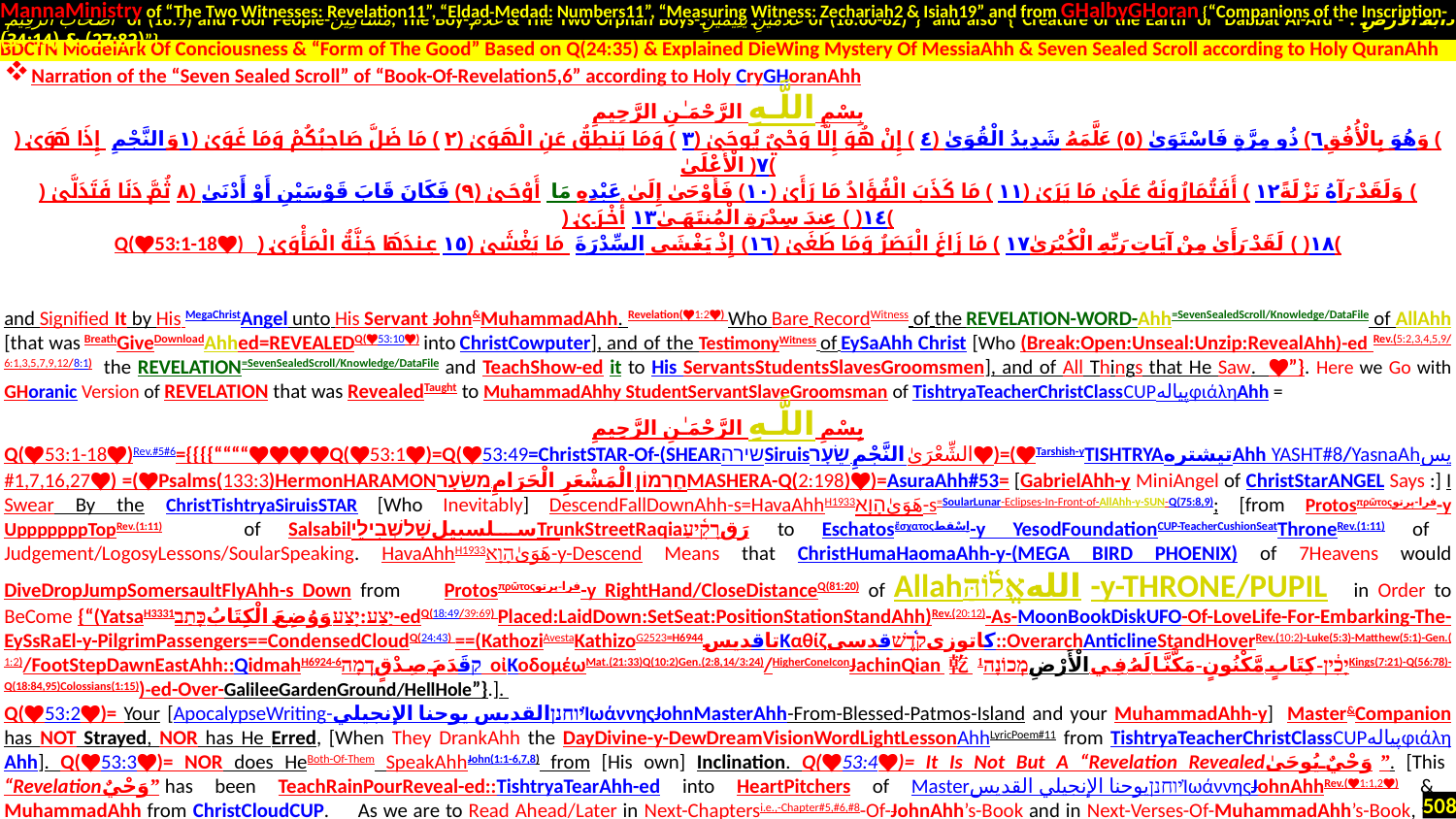

MannaMinistry of “The Two Witnesses: Revelation11”, “Eldad-Medad: Numbers11”, “Measuring Witness: Zechariah2 & Isiah19” and from GHalbyGHoran {“Companions of the Inscription-
 أَصْحَابَ الرَّقِيمِ  of (18:9) and Poor People-مَسَاكِينَ, The Boy-غُلَامُ & The Two Orphan Boys-غُلَامَيْنِ يَتِيمَيْنِ of (18:60-82)”}  and also  {“Creature of the Earth  or  Dabbat Al-Ard - دَابَّةُ الْأَرْضِ : (27:82) & (34:14)”}
.
Narration of the “Seven Sealed Scroll” of “Book-Of-Revelation5,6” according to Holy CryGHoranAhh
بِسْمِ اللَّـهِ الرَّحْمَـٰنِ الرَّحِيمِ
وَالنَّجْمِ إِذَا هَوَىٰ ﴿١﴾ مَا ضَلَّ صَاحِبُكُمْ وَمَا غَوَىٰ ﴿٢﴾ وَمَا يَنطِقُ عَنِ الْهَوَىٰ ﴿٣﴾ إِنْ هُوَ إِلَّا وَحْيٌ يُوحَىٰ ﴿٤﴾ عَلَّمَهُ شَدِيدُ الْقُوَىٰ ﴿٥﴾ ذُو مِرَّةٍ فَاسْتَوَىٰ ﴿٦﴾ وَهُوَ بِالْأُفُقِ الْأَعْلَىٰ ﴿٧﴾
ثُمَّ دَنَا فَتَدَلَّىٰ ﴿٨﴾ فَكَانَ قَابَ قَوْسَيْنِ أَوْ أَدْنَىٰ ﴿٩﴾ فَأَوْحَىٰ إِلَىٰ عَبْدِهِ مَا أَوْحَىٰ ﴿١٠﴾ مَا كَذَبَ الْفُؤَادُ مَا رَأَىٰ ﴿١١﴾ أَفَتُمَارُونَهُ عَلَىٰ مَا يَرَىٰ ﴿١٢﴾ وَلَقَدْ رَآهُ نَزْلَةً أُخْرَىٰ ﴿١٣﴾ عِندَ سِدْرَةِ الْمُنتَهَىٰ ﴿١٤﴾
Q(♥53:1-18♥)   عِندَهَا جَنَّةُ الْمَأْوَىٰ ﴿١٥﴾ إِذْ يَغْشَى السِّدْرَةَ مَا يَغْشَىٰ ﴿١٦﴾ مَا زَاغَ الْبَصَرُ وَمَا طَغَىٰ ﴿١٧﴾ لَقَدْ رَأَىٰ مِنْ آيَاتِ رَبِّهِ الْكُبْرَىٰ ﴿١٨﴾

and Signified It by His MegaChristAngel unto His Servant John&MuhammadAhh. Revelation(♥1:2♥) Who Bare RecordWitness of the REVELATION-WORD-Ahh=SevenSealedScroll/Knowledge/DataFile of AllAhh [that was BreathGiveDownloadAhhed=REVEALEDQ(♥53:10♥) into ChristCowputer], and of the TestimonyWitness of EySaAhh Christ [Who (Break:Open:Unseal:Unzip:RevealAhh)-ed Rev.(5:2,3,4,5,9/6:1,3,5,7,9,12/8:1). the REVELATION=SevenSealedScroll/Knowledge/DataFile and TeachShow-ed it to His ServantsStudentsSlavesGroomsmen], and of All Things that He Saw.  ♥”}. Here we Go with GHoranic Version of REVELATION that was RevealedTaught to MuhammadAhhy StudentServantSlaveGroomsman of TishtryaTeacherChristClassCUPپیالهφιάληAhh =
بِسْمِ اللَّـهِ الرَّحْمَـٰنِ الرَّحِيمِ
Q(♥53:1-18♥)Rev.#5#6={{{{““““♥♥♥♥Q(♥53:1♥)=Q(♥53:49=ChristSTAR-Of-(SHEARשירהSiruisالنَّجْمِ שֵׂעָרالشِّعْرَىٰ♥)=(♥Tarshish-yTISHTRYAتیشترهAhh YASHT#8/YasnaAhیس#1,7,16,27♥) =(♥Psalms(133:3)HermonHARAMONחֶרְמוֹן.الْمَشْعَرِ الْحَرَامِ.משֵׂעָרMASHERA-Q(2:198)♥)=AsuraAhh#53= [GabrielAhh-y MiniAngel of ChristStarANGEL Says :] I Swear By the ChristTishtryaSiruisSTAR [Who Inevitably] DescendFallDownAhh-s=HavaAhhH1933هَوَىٰהָוָא-s=SoularLunar-Eclipses-In-Front-of-AllAhh-y-SUN-Q(75:8,9); [from Protosπρῶτοςفرا-پرتو-y UpppppppTopRev.(1:11)   of SalsabilسلسبيلשָׁלשְׁבִילֵיTrunkStreetRaqiaرَقרָקִ֫יעַ to Eschatosἔσχατοςاِسْقط-y YesodFoundationCUP-TeacherCushionSeatThroneRev.(1:11) of Judgement/LogosyLessons/SoularSpeaking. HavaAhhH1933هَوَىٰהָוָא-y-Descend Means that ChristHumaHaomaAhh-y-(MEGA BIRD PHOENIX) of 7Heavens would DiveDropJumpSomersaultFlyAhh-s Down from     Protosπρῶτοςفرا-پرتو-y RightHand/CloseDistanceQ(81:20) of Allahاللهאֱל֫וֹהַּ -y-THRONE/PUPIL   in Order to BeCome {“(YatsaH3331יַצַע:יָצַעوَوُضِعَ الْكِتَابُכָּתַב-edQ(18:49/39:69) Placed:LaidDown:SetSeat:PositionStationStandAhh)Rev.(20:12)-As-MoonBookDiskUFO-Of-LoveLife-For-Embarking-The-EySsRaEl-y-PilgrimPassengers==CondensedCloudQ(24:43) ==(KathoziAvestaKathizoG2523=H6944تاقدیسΚαθίζکاتوزیקֹ֫דֶשׁقدسی::OverarchAnticlineStandHoverRev.(10:2)-Luke(5:3)-Matthew(5:1)-Gen.(1:2)/FootStepDawnEastAhh::QidmahH6924-6קقَدَمَ صِدْقִٍדְמָה οἰΚοδομέωMat.(21:33)Q(10:2)Gen.(2:8,14/3:24)/HigherConeIconJachinQian乾יָכִ֔ין-كِتَابٍ مَّكْنُونٍ-مَكَّنَّا لَهُ فِي الْأَرْضِמְכוֹנָה1Kings(7:21)-Q(56:78)-Q(18:84,95)Colossians(1:15))-ed-Over-GalileeGardenGround/HellHole”}.].
Q(♥53:2♥)= Your [ApocalypseWriting-القديس يوحنا الإنجيليיוחנןἸωάννηςJohnMasterAhh-From-Blessed-Patmos-Island and your MuhammadAhh-y]  Master&Companion has NOT Strayed, NOR has He Erred, [When They DrankAhh the DayDivine-y-DewDreamVisionWordLightLessonAhhLyricPoem#11 from TishtryaTeacherChristClassCUPپیالهφιάληAhh]. Q(♥53:3♥)= NOR does HeBoth-Of-Them SpeakAhhJohn(1:1-6,7,8) from [His own] Inclination. Q(♥53:4♥)= It Is Not But A “Revelation Revealedوَحْيٌ يُوحَىٰ”. [This “Revelationوَحْيٌ” has been TeachRainPourReveal-ed::TishtryaTearAhh-ed into HeartPitchers of Masterالقديس يوحنا الإنجيليיוחנןἸωάννηςJohnAhhRev.(♥1:1,2♥) & MuhammadAhh from ChristCloudCUP.     As we are to Read Ahead/Later in Next-Chaptersi.e.,-Chapter#5,#6,#8-Of-JohnAhh’s-Book and in Next-Verses-Of-MuhammadAhh’s-Book, this “Revelationوَحْيٌ::VisionWord”Q(♥53:4♥) Contains of TWO Events/Occurrences INTERNAL Affairs INSIDE the HigherCone/FirstEarth/FutureLoveLightCone/NewHeaven&EarthAhh-Rev.(21:1)= (1) TakeReceive-ing the REVELATIONفَأَوْحَىٰ إِلَىٰ عَبْدِهِ مَا أَوْحَىٰ Q(♥53:10♥)وَإِنَّهُ لَعِلْمٌ لِّلسَّاعَةِQ(♥♥43:61♥♥)=SevenSealedScroll/Knowledge/DataFileRev.(5:2,3,4,5,9) from AllAhh and then (2) (Break:Open:Unseal:Unzip:Reveal:Actualize:PerformAhh)-ing Rev.(6:1,3,5,7,9,12/8:1)-IT.]. Q(♥53:5♥)=ItShowReveal-ing-Of-REVELATION=Event(1)+Event(2) is TishtryaTearAhh-ed::TaughtShown to Him=RoseAhh-y-MuhhamdAhh-&-Blessed-JohnAhh By [ChristSTAR Who is Called
BDCTN ModelArk Of Conciousness & “Form of The Good” Based on Q(24:35) & Explained DieWing Mystery Of MessiaAhh & Seven Sealed Scroll according to Holy QuranAhh
508